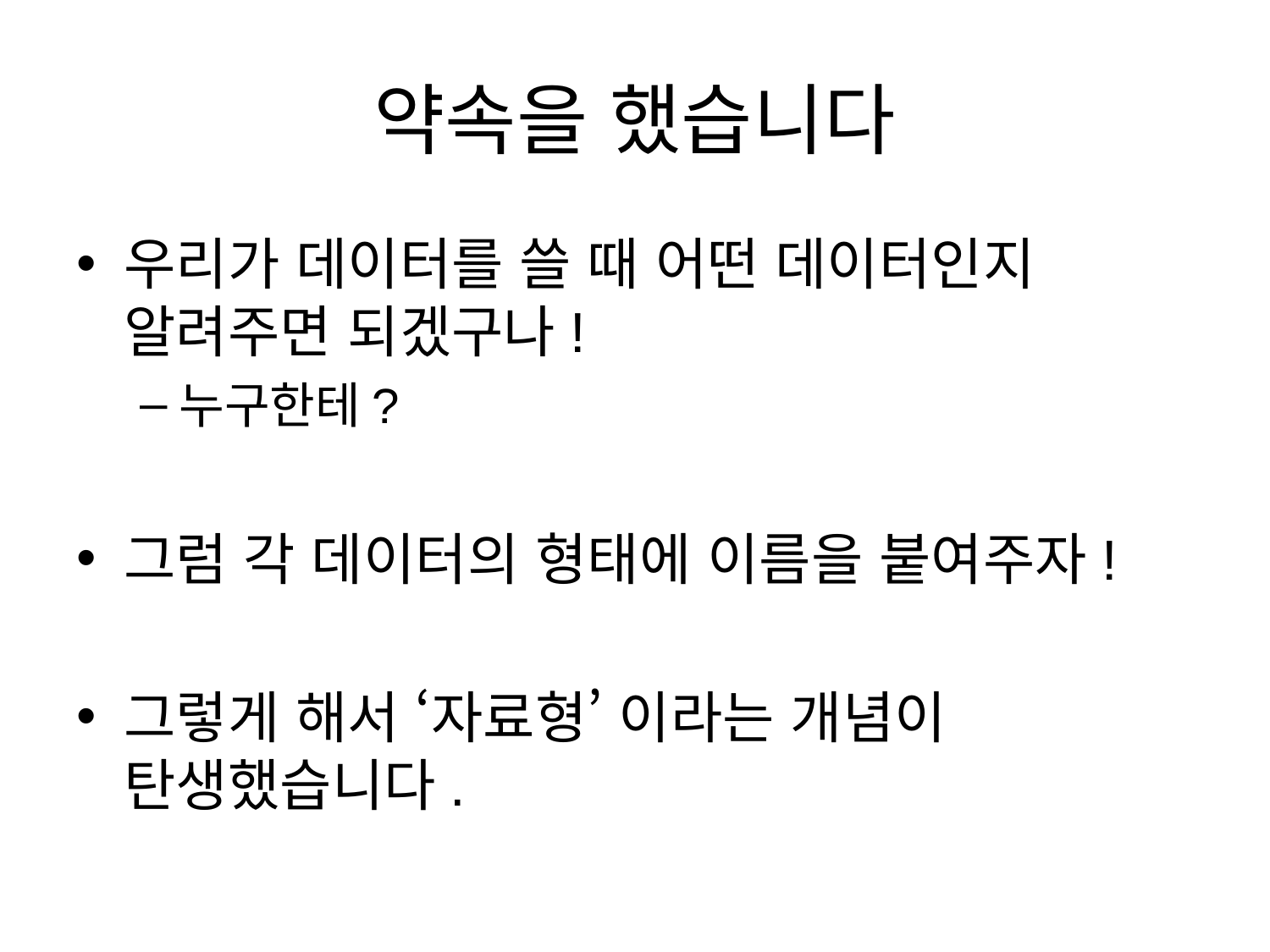

# 약속을 했습니다
우리가 데이터를 쓸 때 어떤 데이터인지 알려주면 되겠구나!
누구한테?

그럼 각 데이터의 형태에 이름을 붙여주자!

그렇게 해서 ‘자료형’ 이라는 개념이 탄생했습니다.